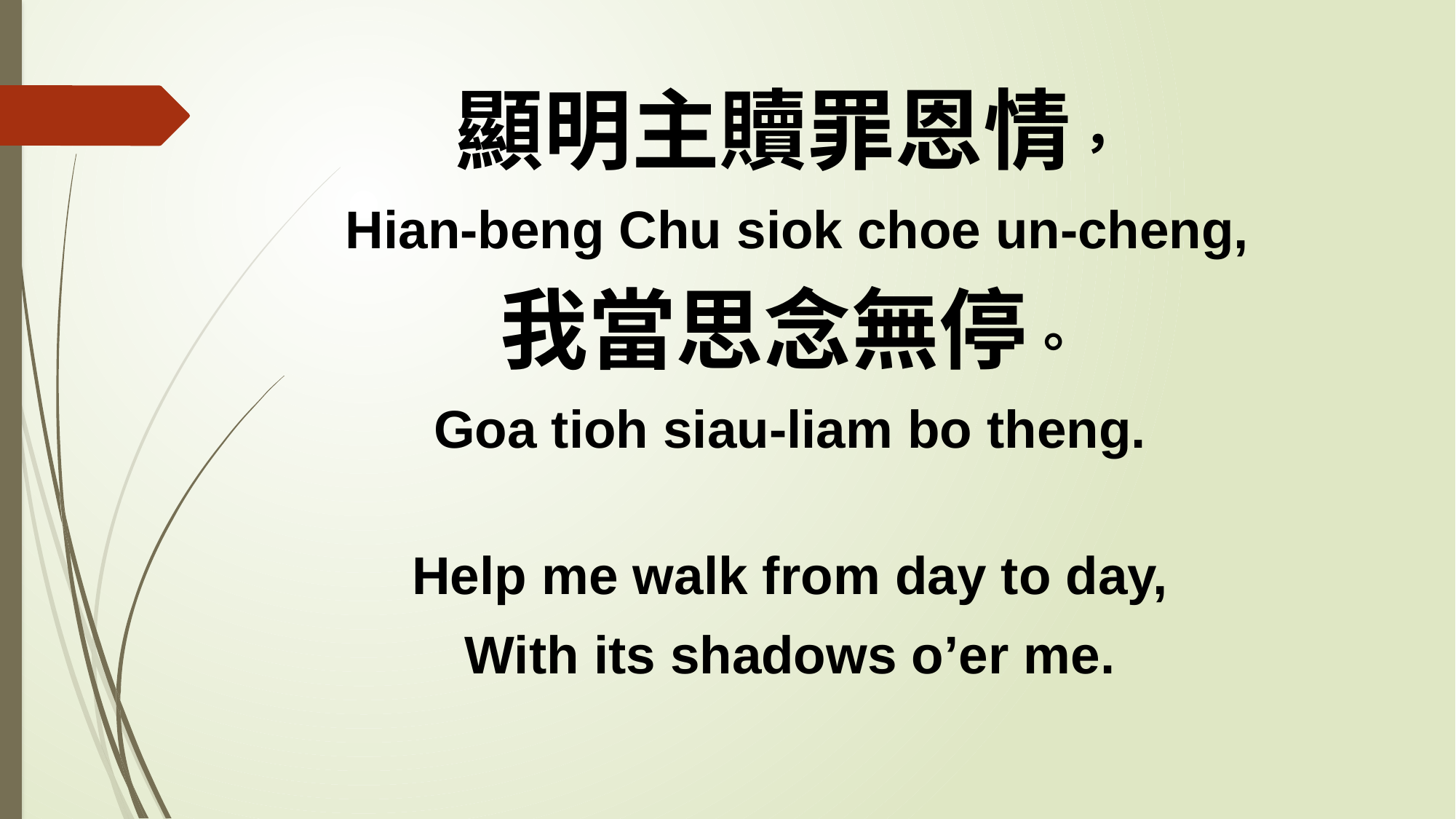

顯明主贖罪恩情，
 Hian-beng Chu siok choe un-cheng,
我當思念無停。
Goa tioh siau-liam bo theng.

Help me walk from day to day,
With its shadows o’er me.